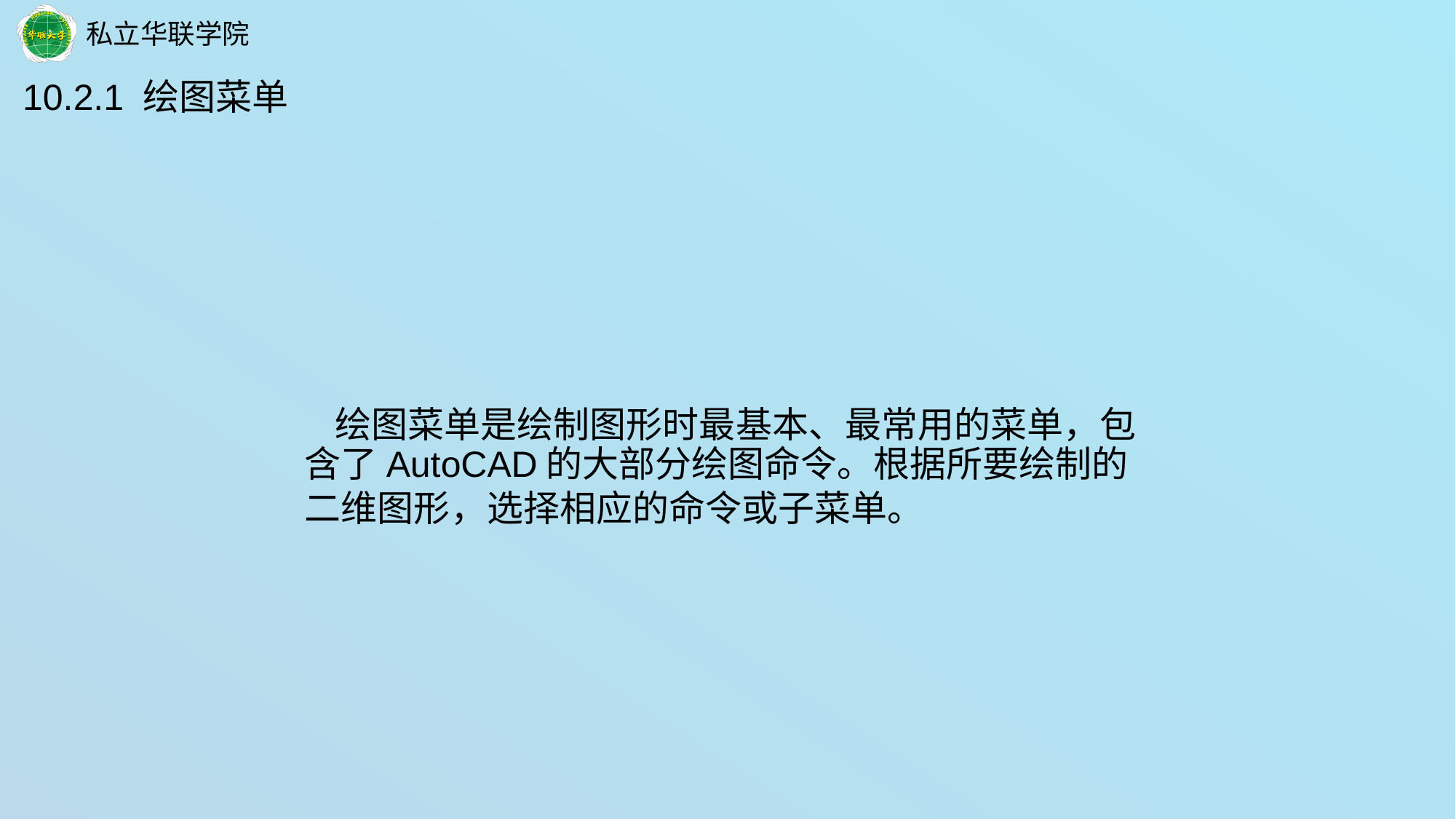

10.2.1 绘图菜单
      绘图菜单是绘制图形时最基本、最常用的菜单，包含了AutoCAD的大部分绘图命令。根据所要绘制的二维图形，选择相应的命令或子菜单。